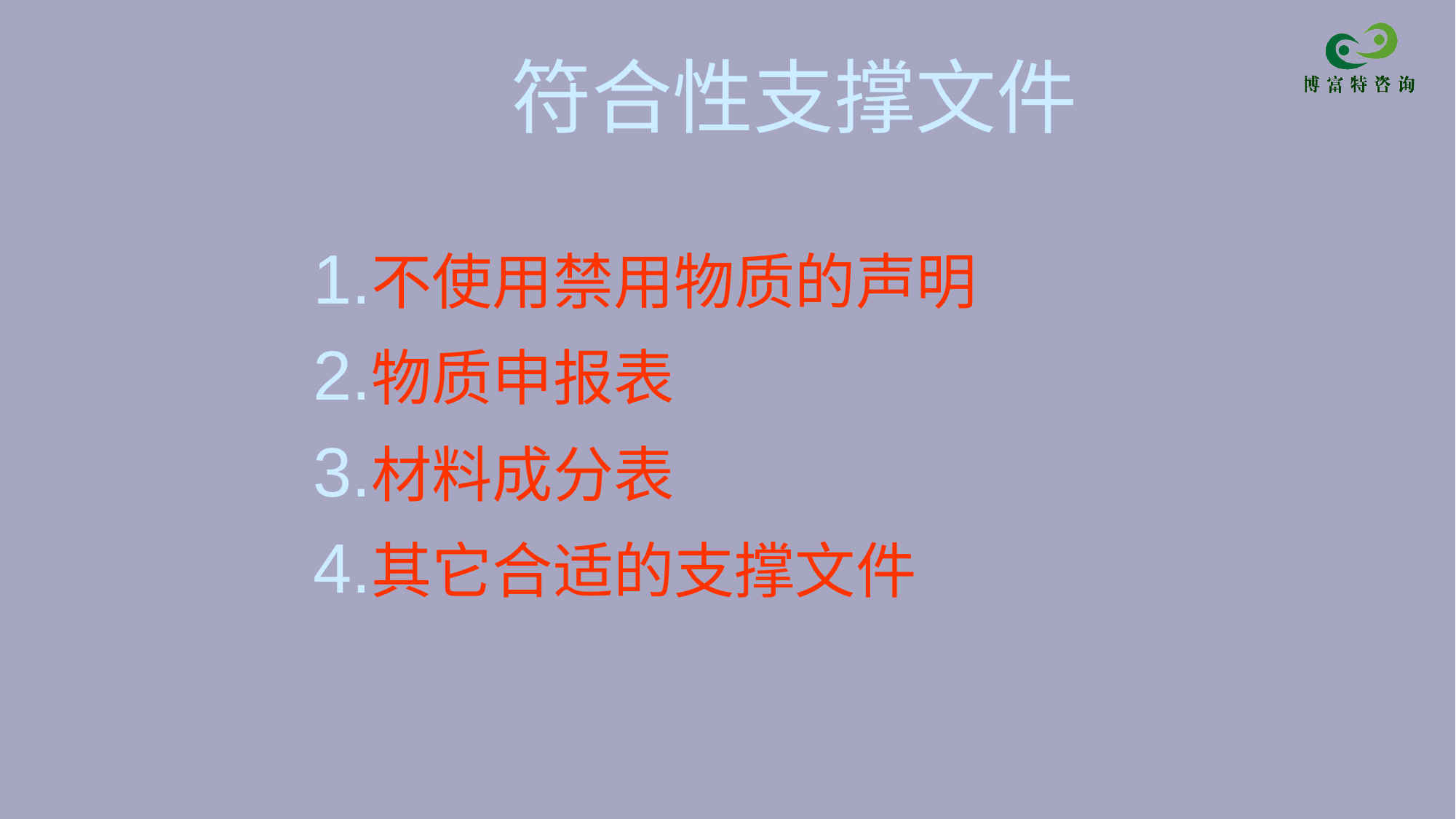

# 符合性支撑文件
不使用禁用物质的声明
物质申报表
材料成分表
其它合适的支撑文件